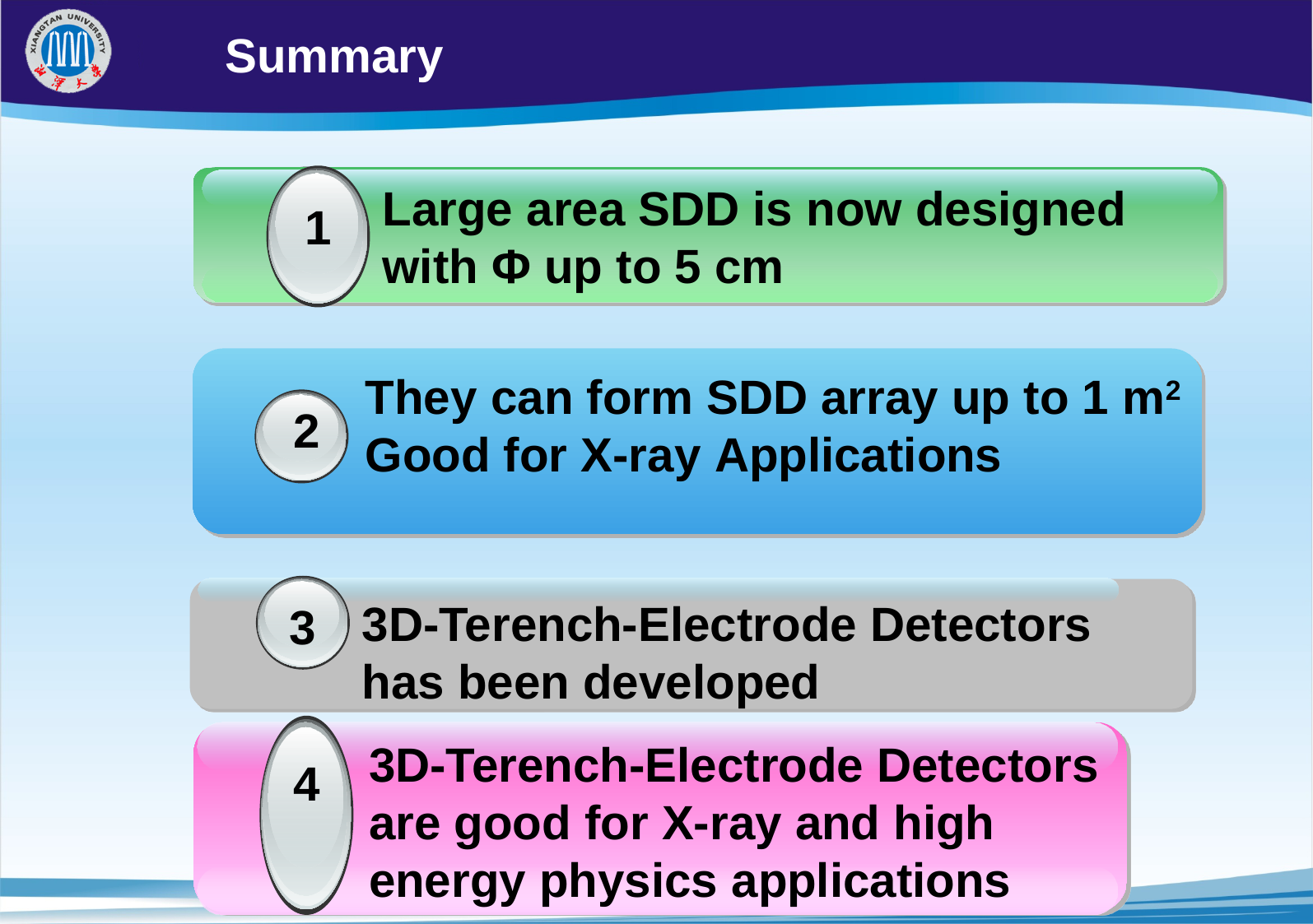

Summary

1

研究背景
一
Large area SDD is now designed
with Φ up to 5 cm

They can form SDD array up to 1 m2
Good for X-ray Applications

2

3D-Terench-Electrode Detectors has been developed
3

4

3D-Terench-Electrode Detectors are good for X-ray and high energy physics applications